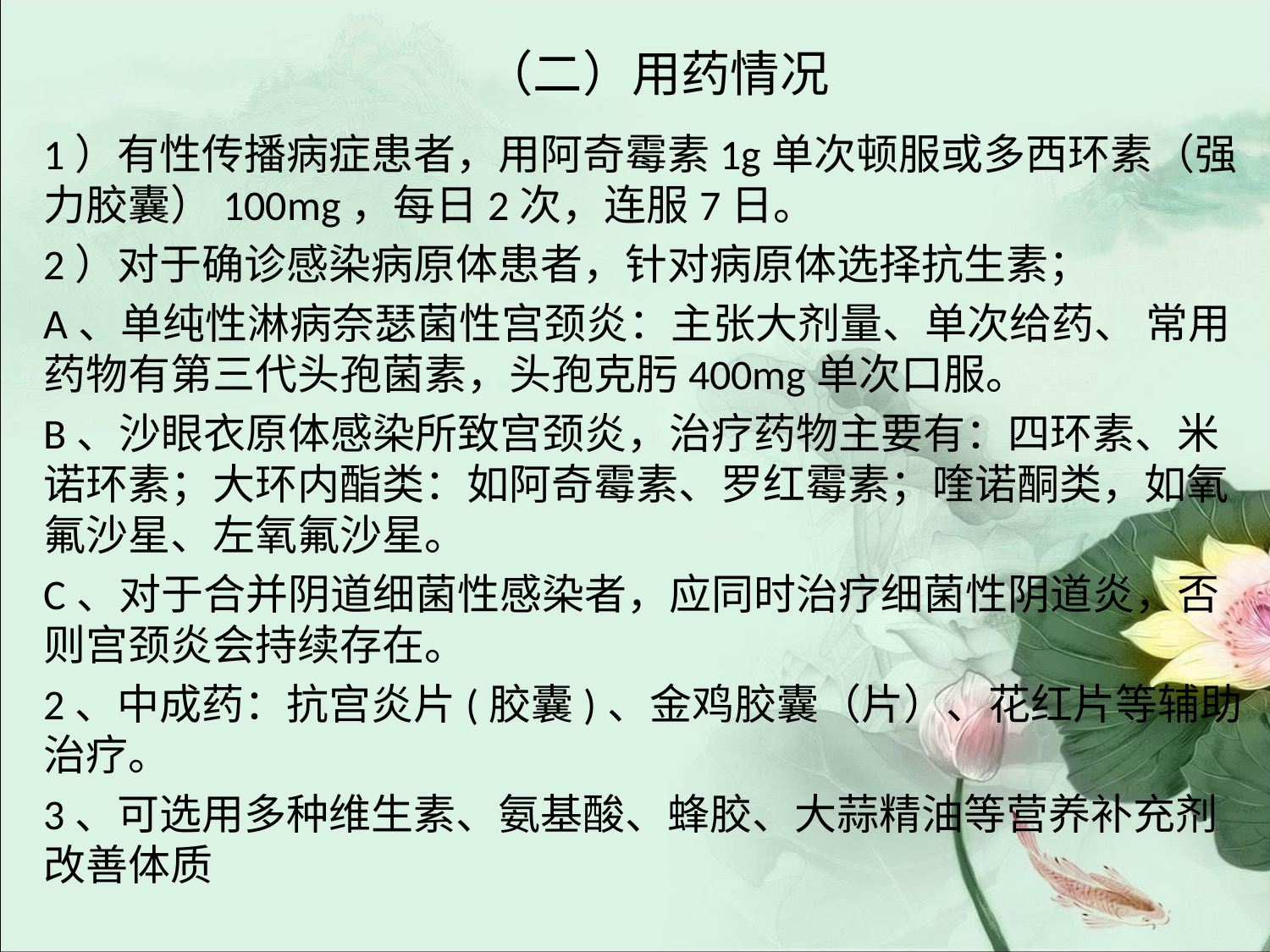

# （二）用药情况
1）有性传播病症患者，用阿奇霉素1g单次顿服或多西环素（强力胶囊）100mg，每日2次，连服7日。
2）对于确诊感染病原体患者，针对病原体选择抗生素；
A、单纯性淋病奈瑟菌性宫颈炎：主张大剂量、单次给药、 常用药物有第三代头孢菌素，头孢克肟400mg单次口服。
B、沙眼衣原体感染所致宫颈炎，治疗药物主要有：四环素、米诺环素；大环内酯类：如阿奇霉素、罗红霉素；喹诺酮类，如氧氟沙星、左氧氟沙星。
C、对于合并阴道细菌性感染者，应同时治疗细菌性阴道炎，否则宫颈炎会持续存在。
2、中成药：抗宫炎片(胶囊)、金鸡胶囊（片）、花红片等辅助治疗。
3、可选用多种维生素、氨基酸、蜂胶、大蒜精油等营养补充剂改善体质